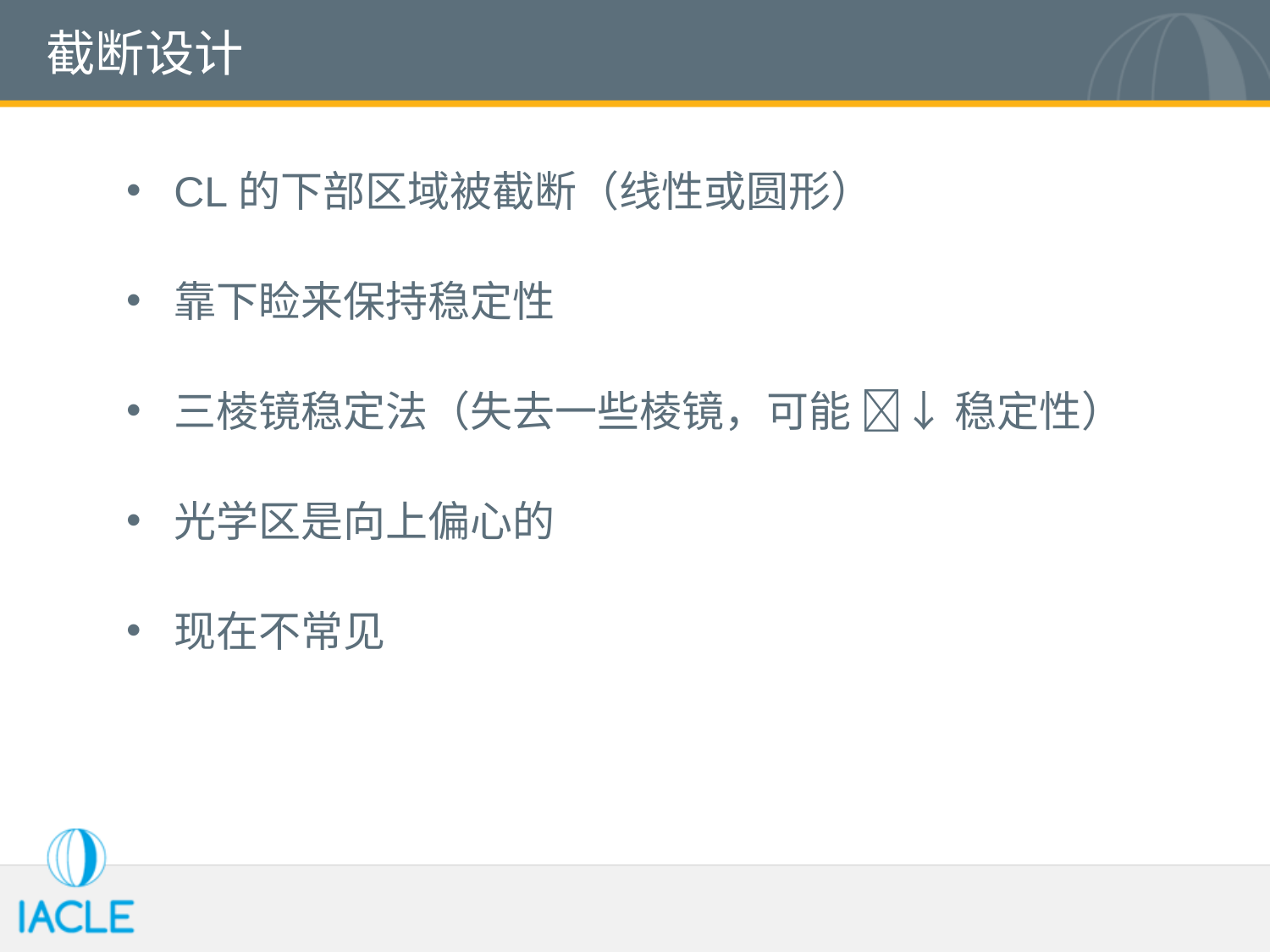

# 截断设计
CL的下部区域被截断（线性或圆形）
靠下睑来保持稳定性
三棱镜稳定法（失去一些棱镜，可能 →↓ 稳定性）
光学区是向上偏心的
现在不常见